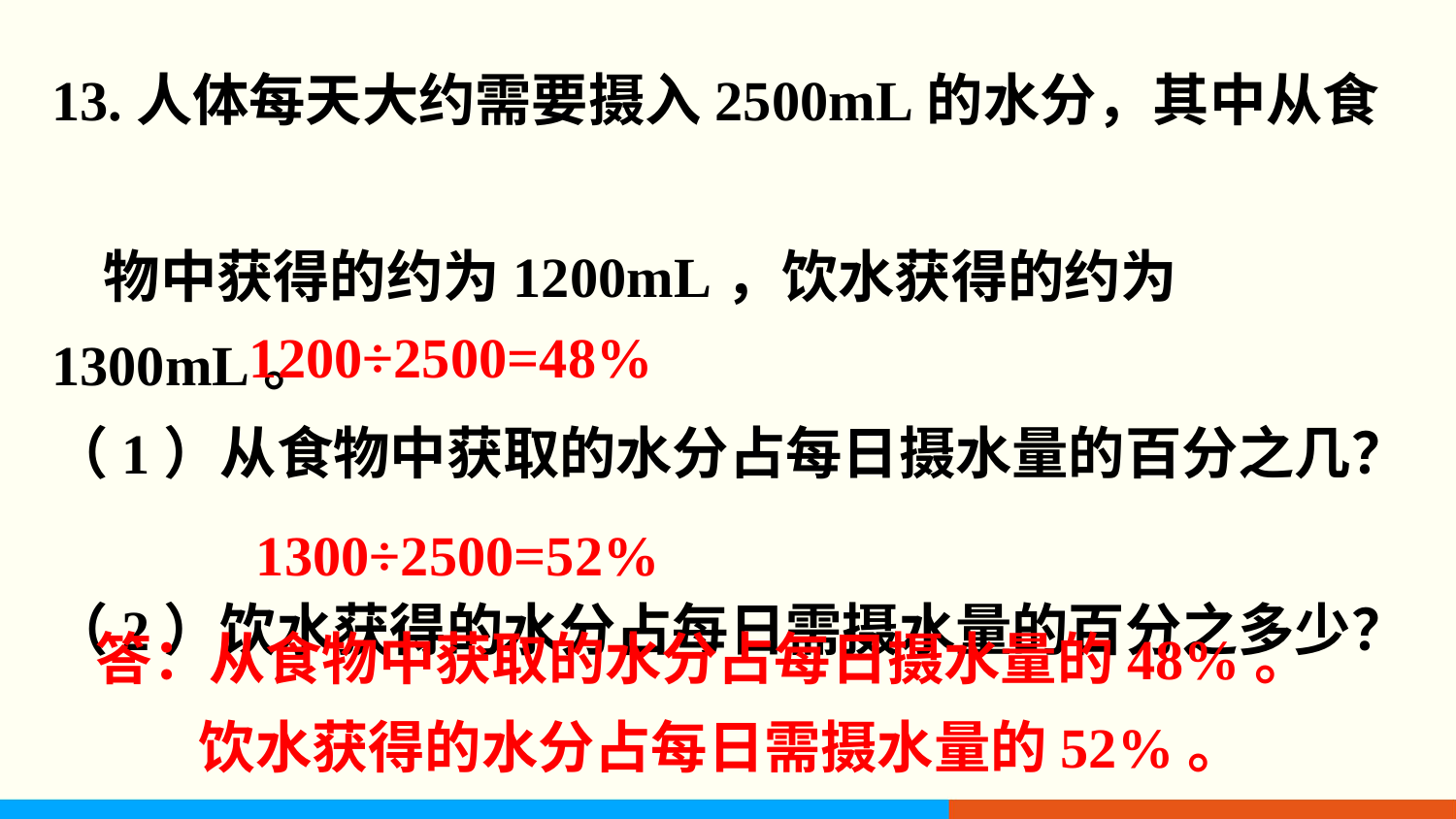

13.人体每天大约需要摄入2500mL的水分，其中从食
   物中获得的约为1200mL，饮水获得的约为1300mL。
（1）从食物中获取的水分占每日摄水量的百分之几？

（2）饮水获得的水分占每日需摄水量的百分之多少？

 1200÷2500=48%
 1300÷2500=52%
  答：从食物中获取的水分占每日摄水量的48%。
          饮水获得的水分占每日需摄水量的52%。